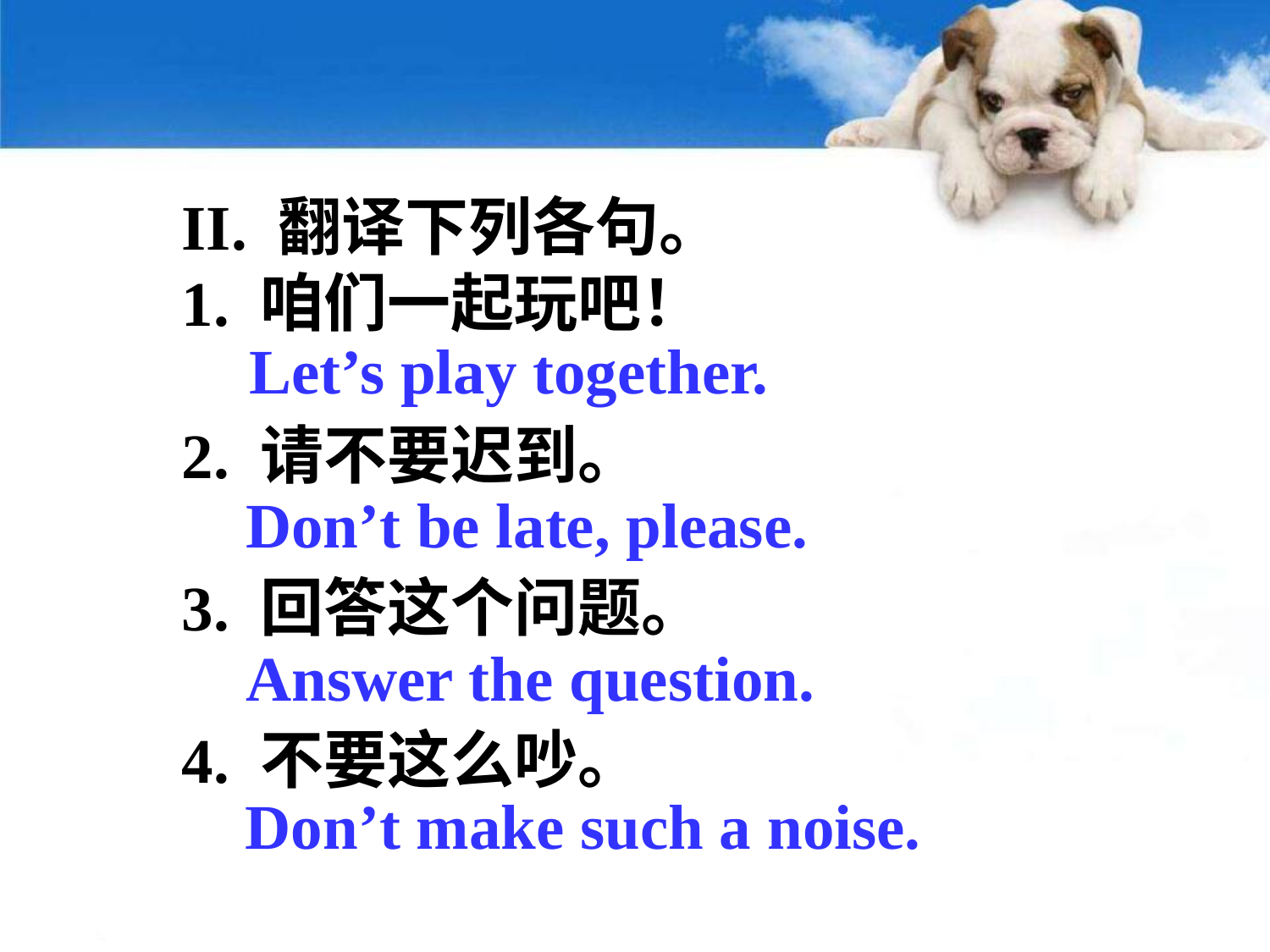

II. 翻译下列各句。
1. 咱们一起玩吧！
2. 请不要迟到。
3. 回答这个问题。
4. 不要这么吵。

Let’s play together.
Don’t be late, please.
Answer the question.
Don’t make such a noise.